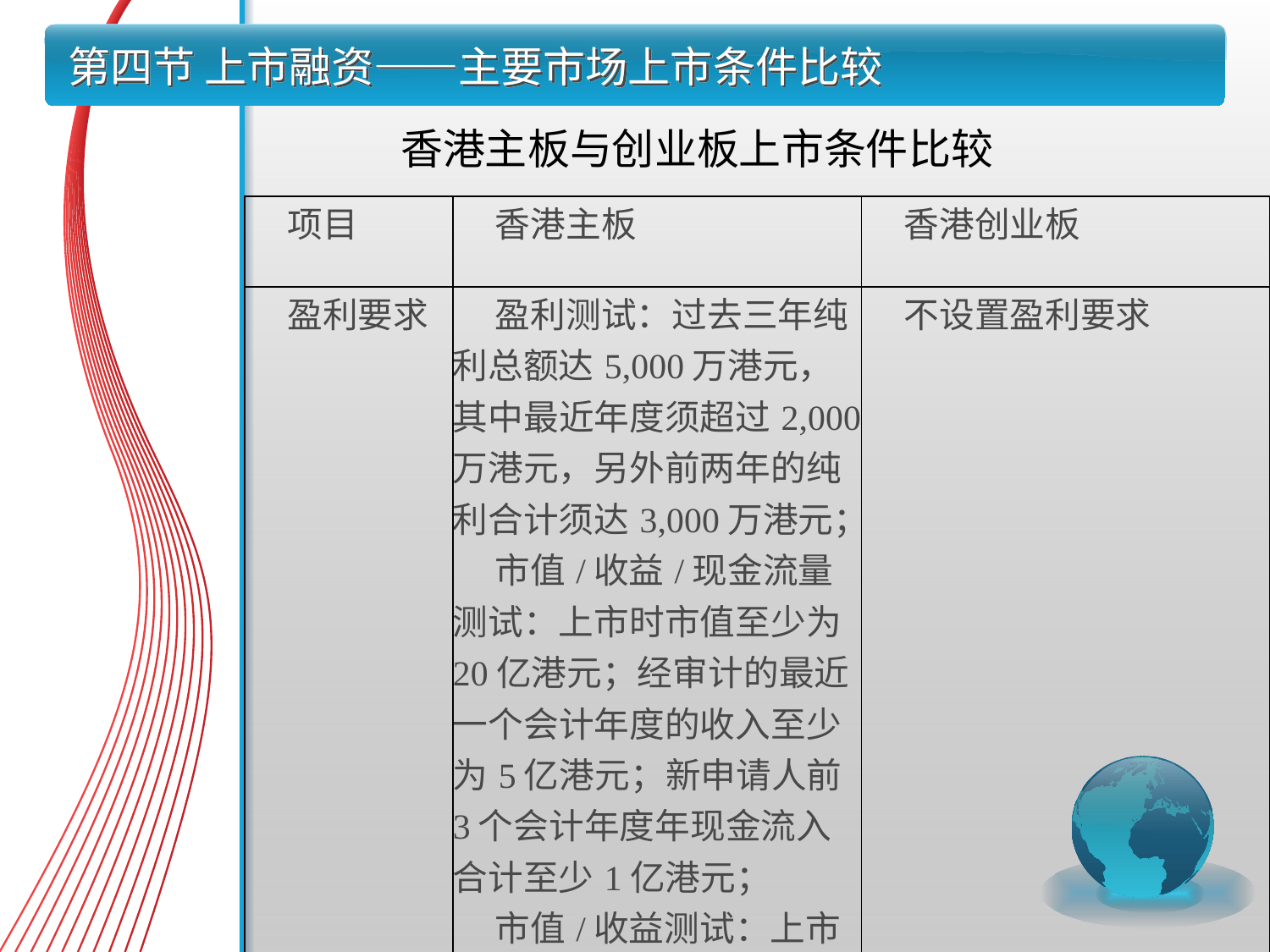

# 第四节 上市融资——主要市场上市条件比较
香港主板与创业板上市条件比较
| 项目 | 香港主板 | 香港创业板 |
| --- | --- | --- |
| 盈利要求 | 盈利测试：过去三年纯利总额达5,000万港元，其中最近年度须超过2,000万港元，另外前两年的纯利合计须达3,000万港元； 市值/收益/现金流量测试：上市时市值至少为20亿港元；经审计的最近一个会计年度的收入至少为5亿港元；新申请人前3个会计年度年现金流入合计至少1亿港元； 市值/收益测试：上市时市值至少为40亿港元；经审计的最近一个会计年度的收入至少为5亿港元。 | 不设置盈利要求 |